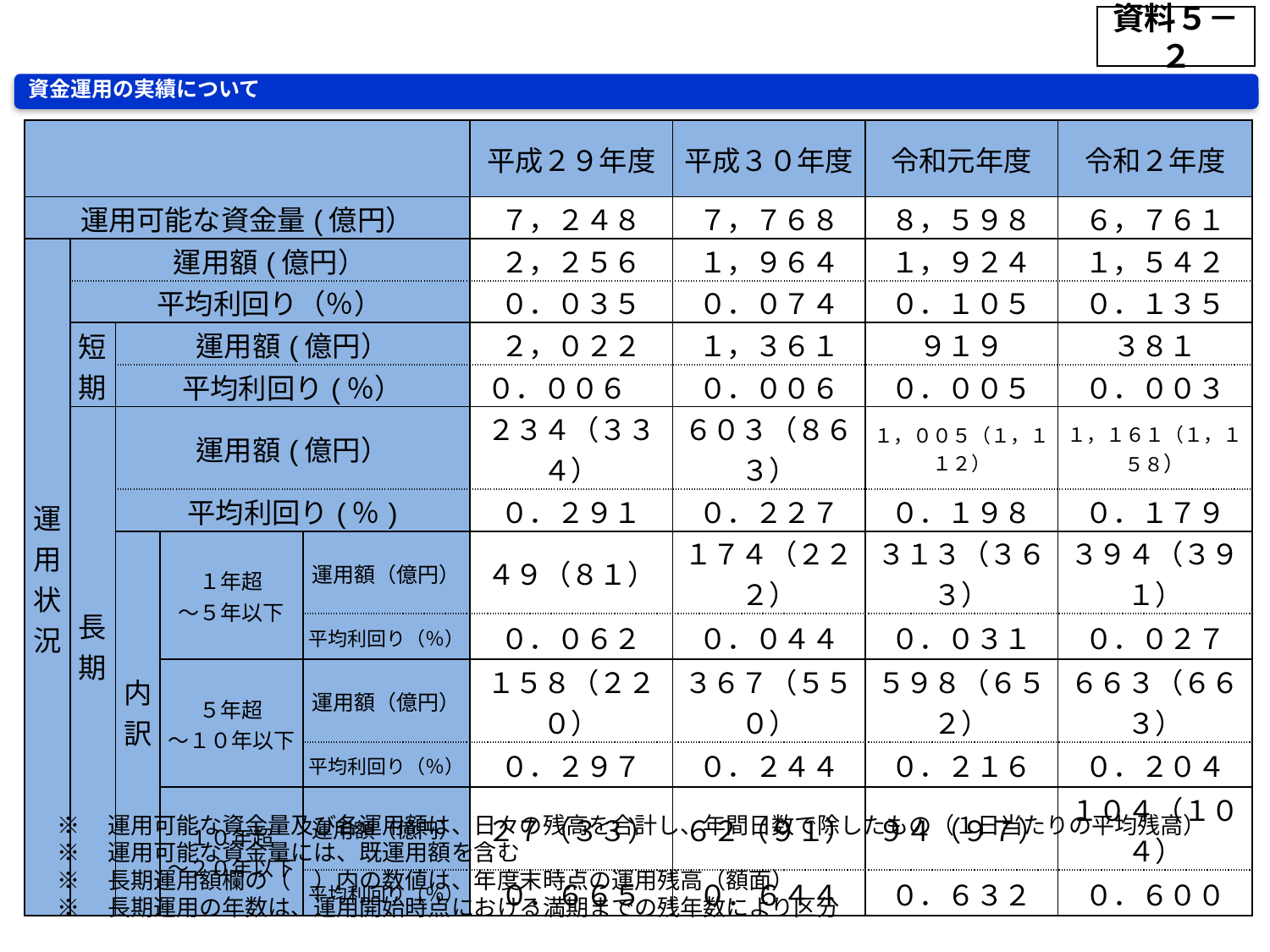

資料５－２
資金運用の実績について
|  |  |  |  |  | 平成２９年度 | 平成３０年度 | 令和元年度 | 令和２年度 |
| --- | --- | --- | --- | --- | --- | --- | --- | --- |
| 運用可能な資金量(億円） |  |  |  |  | ７，２４８ | ７，７６８ | ８，５９８ | ６，７６１ |
| 運 用 状 況 | 運用額(億円） |  |  |  | ２，２５６ | １，９６４ | １，９２４ | １，５４２ |
|  | 平均利回り（％） |  |  |  | ０．０３５ | ０．０７４ | ０．１０５ | ０．１３５ |
|  | 短 期 | 運用額(億円） |  |  | ２，０２２ | １，３６１ | ９１９ | ３８１ |
|  |  | 平均利回り(％） |  |  | ０．００６ | ０．００６ | ０．００５ | ０．００３ |
|  | 長期 | 運用額(億円） |  |  | ２３４（３３４） | ６０３（８６３） | １，００５（１，１１２） | １，１６１（１，１５８） |
|  |  | 平均利回り(％) |  |  | ０．２９１ | ０．２２７ | ０．１９８ | ０．１７９ |
|  |  | 内 訳 | １年超 ～５年以下 | 運用額（億円） | ４９（８１） | １７４（２２２） | ３１３（３６３） | ３９４（３９１） |
|  |  |  |  | 平均利回り（％） | ０．０６２ | ０．０４４ | ０．０３１ | ０．０２７ |
|  |  |  | ５年超 ～１０年以下 | 運用額（億円） | １５８（２２０） | ３６７（５５０） | ５９８（６５２） | ６６３（６６３） |
|  |  |  |  | 平均利回り（％） | ０．２９７ | ０．２４４ | ０．２１６ | ０．２０４ |
|  |  |  | １０年超 ～２０年以下 | 運用額（億円） | ２７（３３） | ６２（９１） | ９４（９７） | １０４（１０４） |
|  |  |  |  | 平均利回り（％） | ０．６６５ | ０．６４４ | ０．６３２ | ０．６００ |
※　運用可能な資金量及び各運用額は、日々の残高を合計し、年間日数で除したもの（１日当たりの平均残高）
※　運用可能な資金量には、既運用額を含む
※　長期運用額欄の（　）内の数値は、年度末時点の運用残高（額面）
※　長期運用の年数は、運用開始時点における満期までの残年数により区分